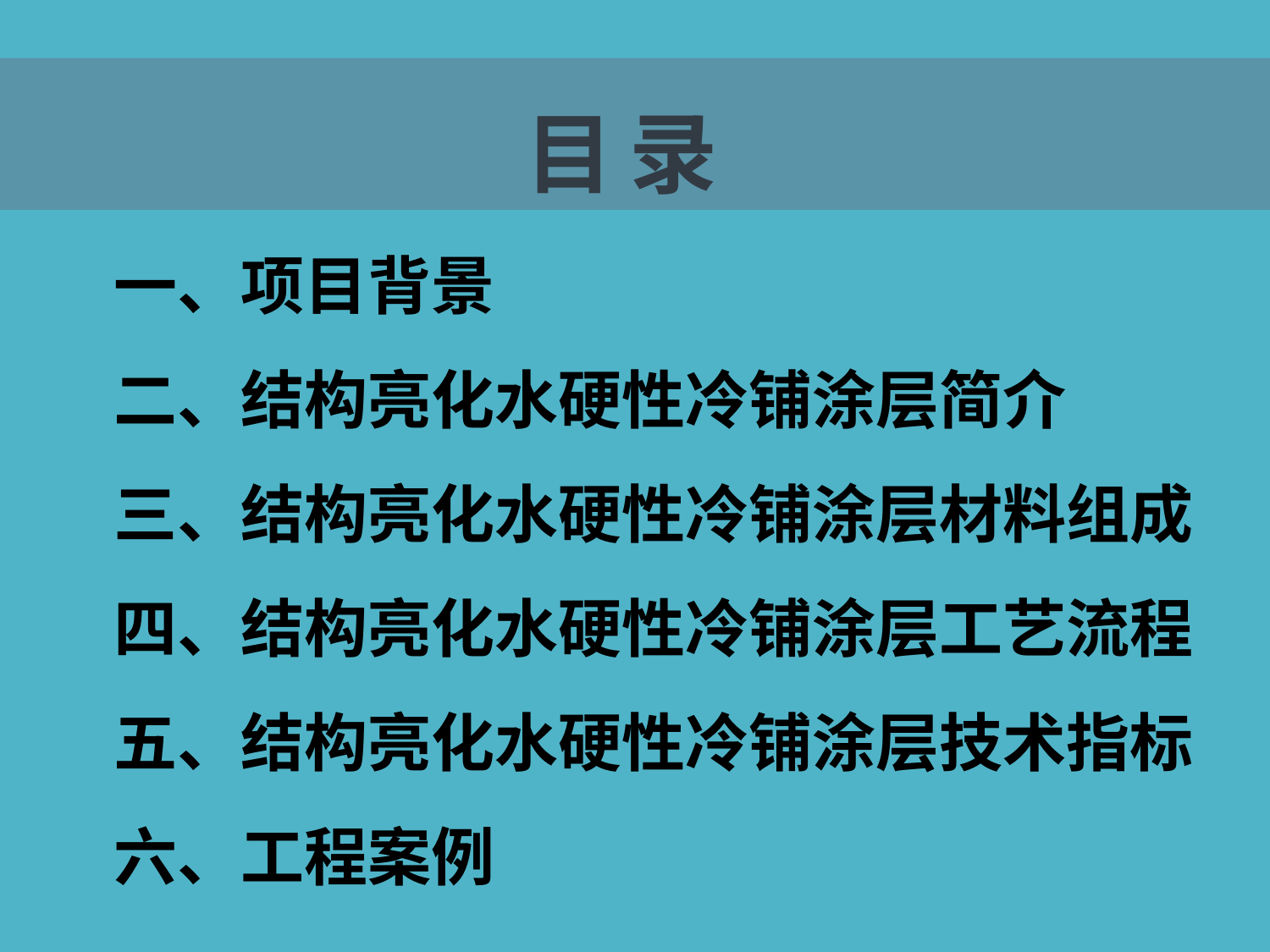

目 录
一、项目背景
二、结构亮化水硬性冷铺涂层简介
三、结构亮化水硬性冷铺涂层材料组成
四、结构亮化水硬性冷铺涂层工艺流程
五、结构亮化水硬性冷铺涂层技术指标
六、工程案例